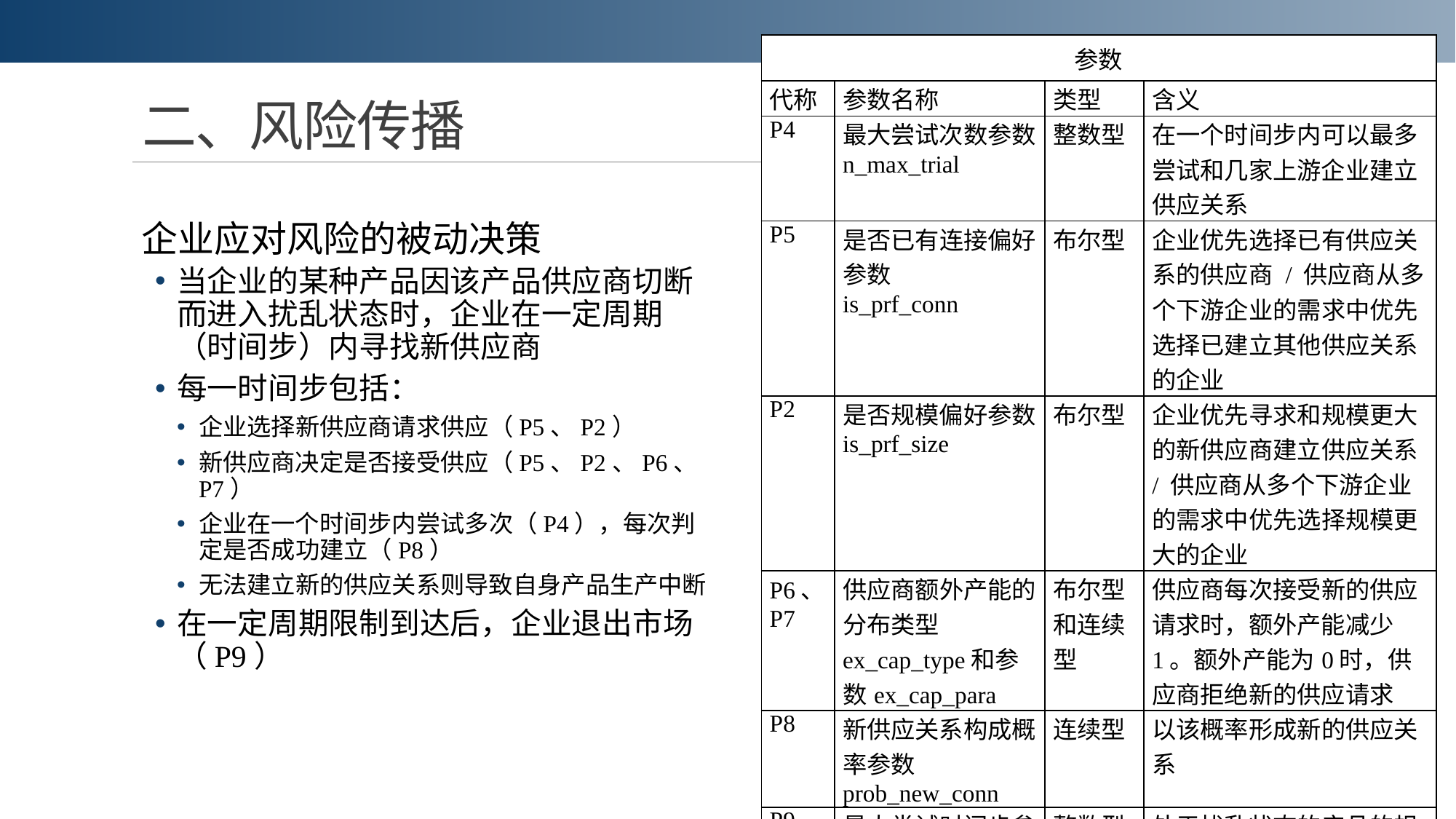

| 参数 |  |  |  |
| --- | --- | --- | --- |
| 代称 | 参数名称 | 类型 | 含义 |
| P4 | 最大尝试次数参数 n\_max\_trial | 整数型 | 在一个时间步内可以最多尝试和几家上游企业建立供应关系 |
| P5 | 是否已有连接偏好参数 is\_prf\_conn | 布尔型 | 企业优先选择已有供应关系的供应商 / 供应商从多个下游企业的需求中优先选择已建立其他供应关系的企业 |
| P2 | 是否规模偏好参数 is\_prf\_size | 布尔型 | 企业优先寻求和规模更大的新供应商建立供应关系 / 供应商从多个下游企业的需求中优先选择规模更大的企业 |
| P6、P7 | 供应商额外产能的分布类型ex\_cap\_type和参数ex\_cap\_para | 布尔型和连续型 | 供应商每次接受新的供应请求时，额外产能减少1。额外产能为0时，供应商拒绝新的供应请求 |
| P8 | 新供应关系构成概率参数prob\_new\_conn | 连续型 | 以该概率形成新的供应关系 |
| P9 | 最大尝试时间步参数 t\_max\_trial | 整数型 | 处于扰乱状态的产品的规模将被扣减，并在t\_max\_trial个时间步后降为0，退出行业 |
# 二、风险传播
企业应对风险的被动决策
当企业的某种产品因该产品供应商切断而进入扰乱状态时，企业在一定周期（时间步）内寻找新供应商
每一时间步包括：
企业选择新供应商请求供应（P5、P2）
新供应商决定是否接受供应（P5、P2、P6、P7）
企业在一个时间步内尝试多次（P4），每次判定是否成功建立（P8）
无法建立新的供应关系则导致自身产品生产中断
在一定周期限制到达后，企业退出市场（P9）